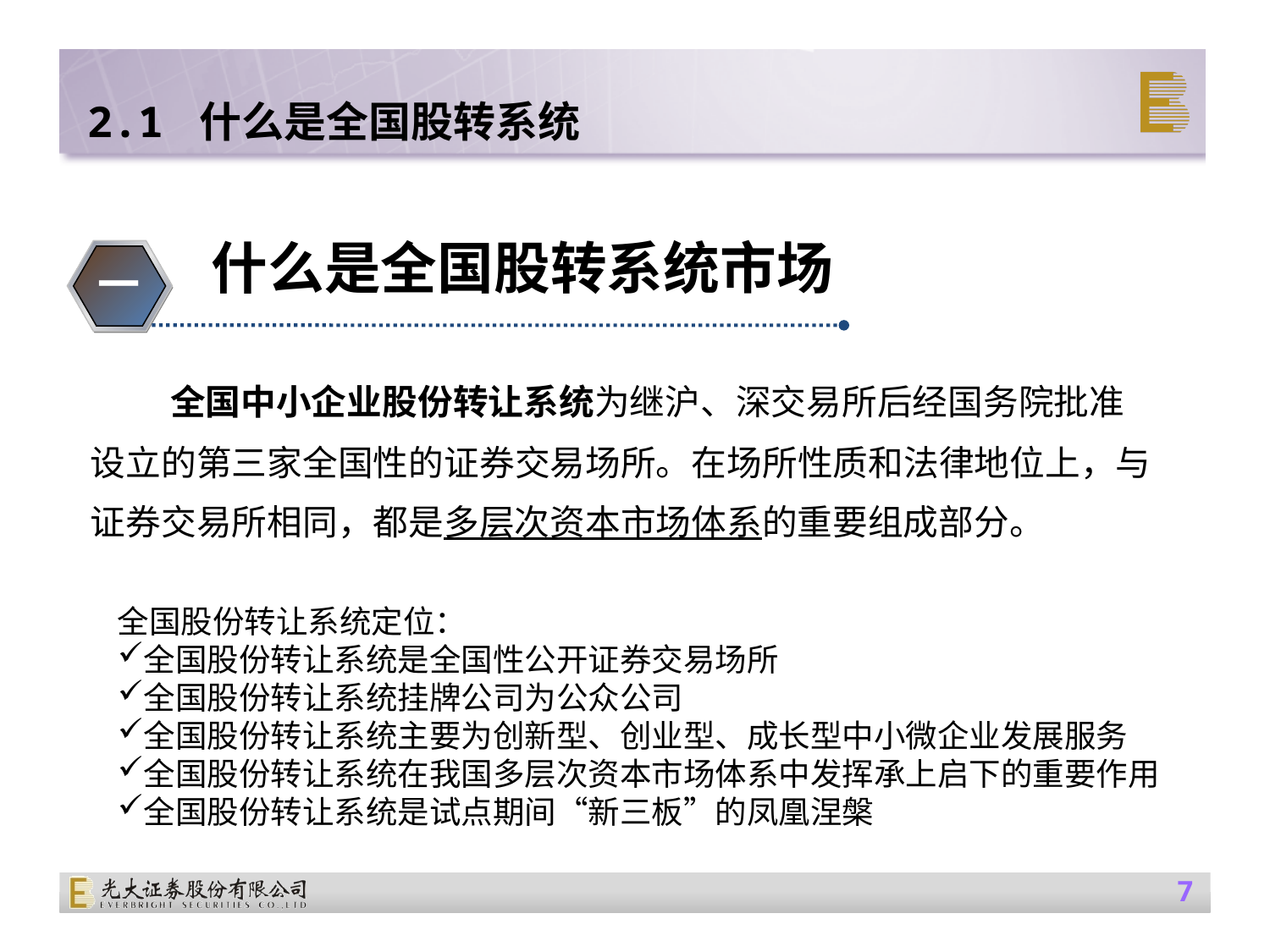

# 2.1 什么是全国股转系统
什么是全国股转系统市场

一

  全国中小企业股份转让系统为继沪、深交易所后经国务院批准设立的第三家全国性的证券交易场所。在场所性质和法律地位上，与证券交易所相同，都是多层次资本市场体系的重要组成部分。
全国股份转让系统定位：
全国股份转让系统是全国性公开证券交易场所
全国股份转让系统挂牌公司为公众公司
全国股份转让系统主要为创新型、创业型、成长型中小微企业发展服务
全国股份转让系统在我国多层次资本市场体系中发挥承上启下的重要作用
全国股份转让系统是试点期间“新三板”的凤凰涅槃
7